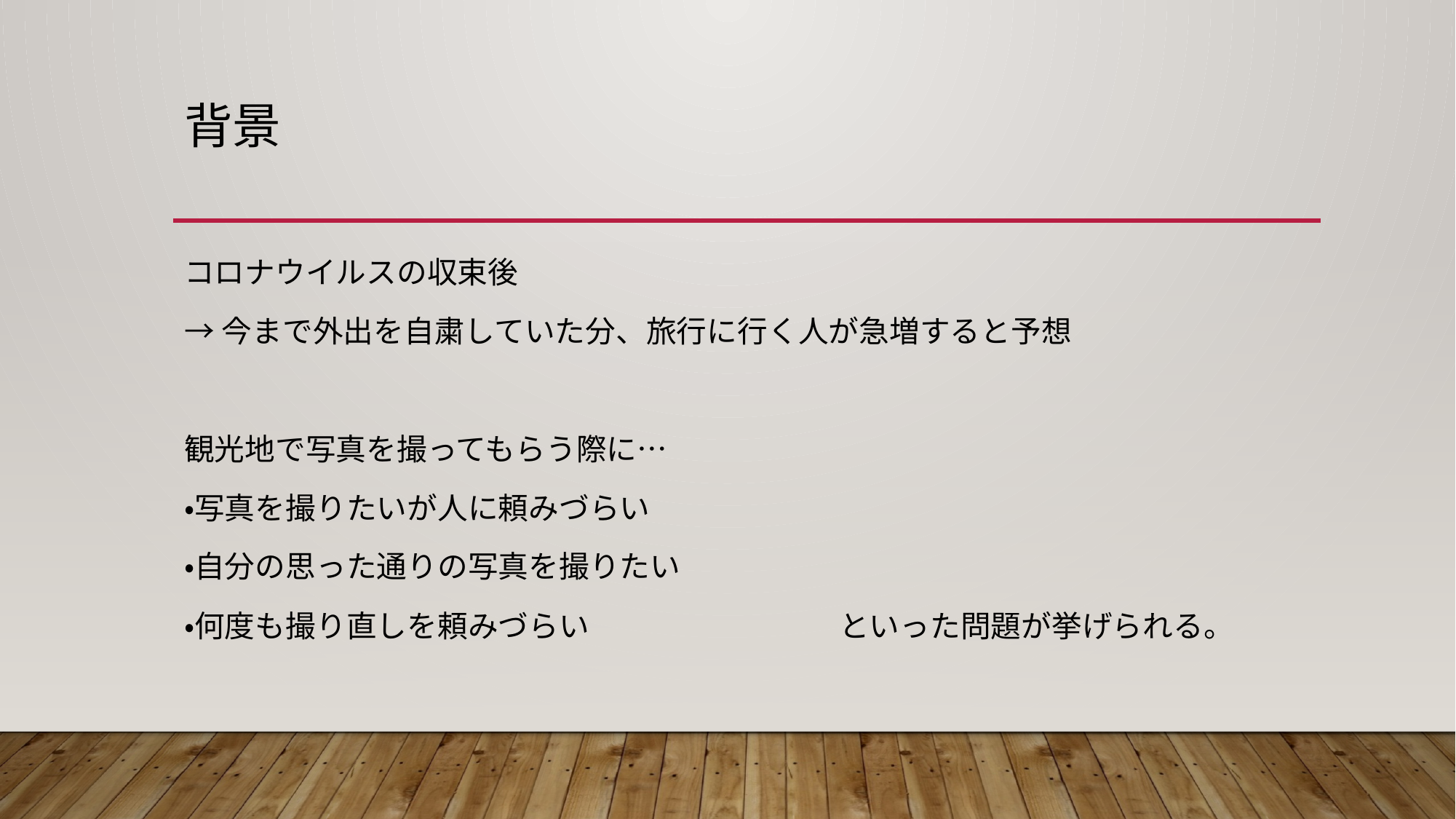

# 背景
コロナウイルスの収束後
→今まで外出を自粛していた分、旅行に行く人が急増すると予想

観光地で写真を撮ってもらう際に…
・写真を撮りたいが人に頼みづらい
・自分の思った通りの写真を撮りたい
・何度も撮り直しを頼みづらい			といった問題が挙げられる。